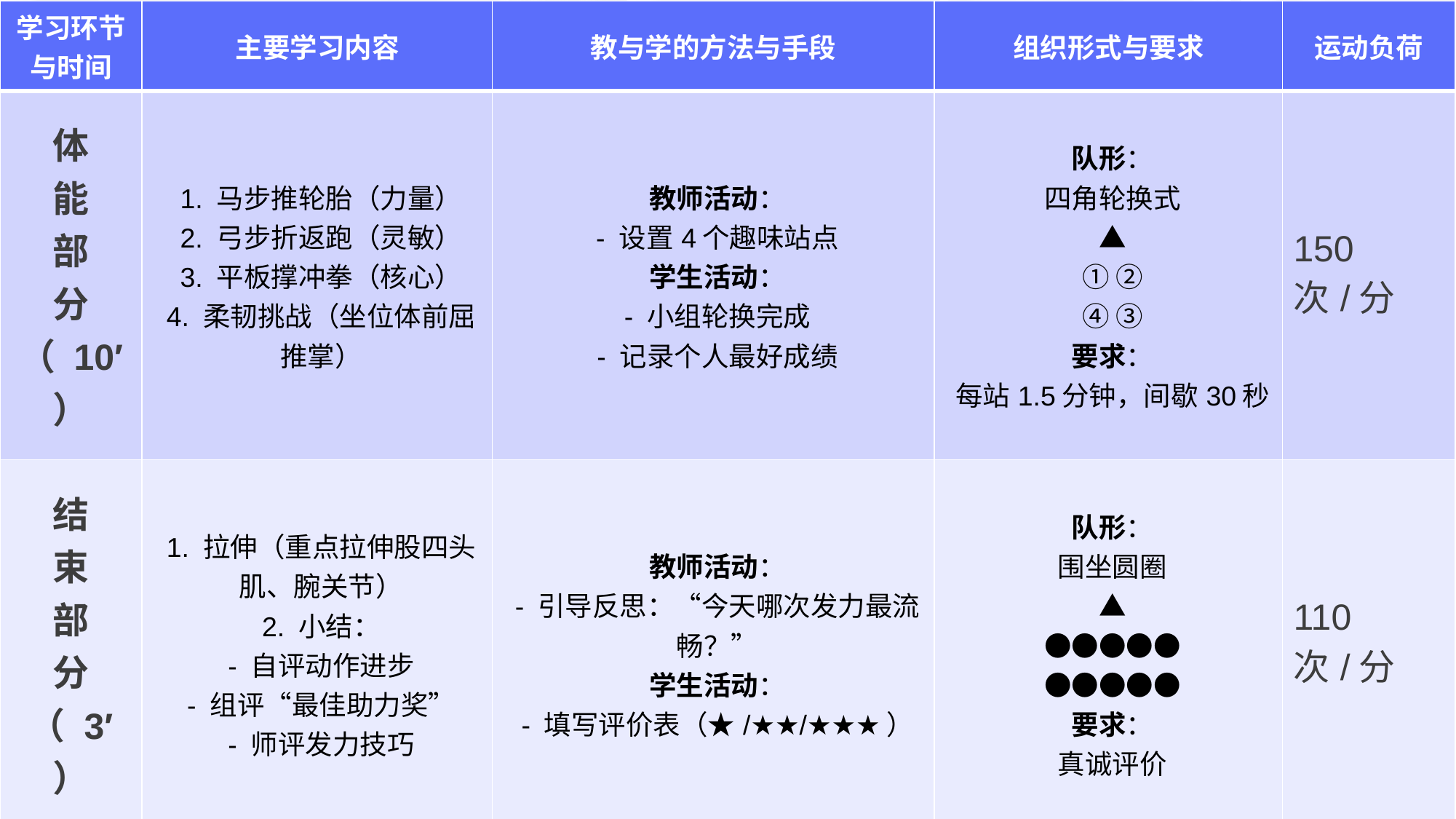

| 学习环节与时间 | 主要学习内容 | 教与学的方法与手段 | 组织形式与要求 | 运动负荷 |
| --- | --- | --- | --- | --- |
| 体 能 部 分 （ 10′ ） | 1. 马步推轮胎（力量） 2. 弓步折返跑（灵敏） 3. 平板撑冲拳（核心） 4. 柔韧挑战（坐位体前屈推掌） | 教师活动： - 设置4个趣味站点 学生活动： - 小组轮换完成 - 记录个人最好成绩 | 队形： 四角轮换式 ▲ ① ② ④ ③ 要求： 每站1.5分钟，间歇30秒 | 150次/分 |
| 结 束 部 分 （ 3′ ） | 1. 拉伸（重点拉伸股四头肌、腕关节） 2. 小结： - 自评动作进步 - 组评“最佳助力奖” - 师评发力技巧 | 教师活动： - 引导反思：“今天哪次发力最流畅？” 学生活动： - 填写评价表（★/★★/★★★） | 队形： 围坐圆圈 ▲ ●●●●● ●●●●● 要求： 真诚评价 | 110次/分 |